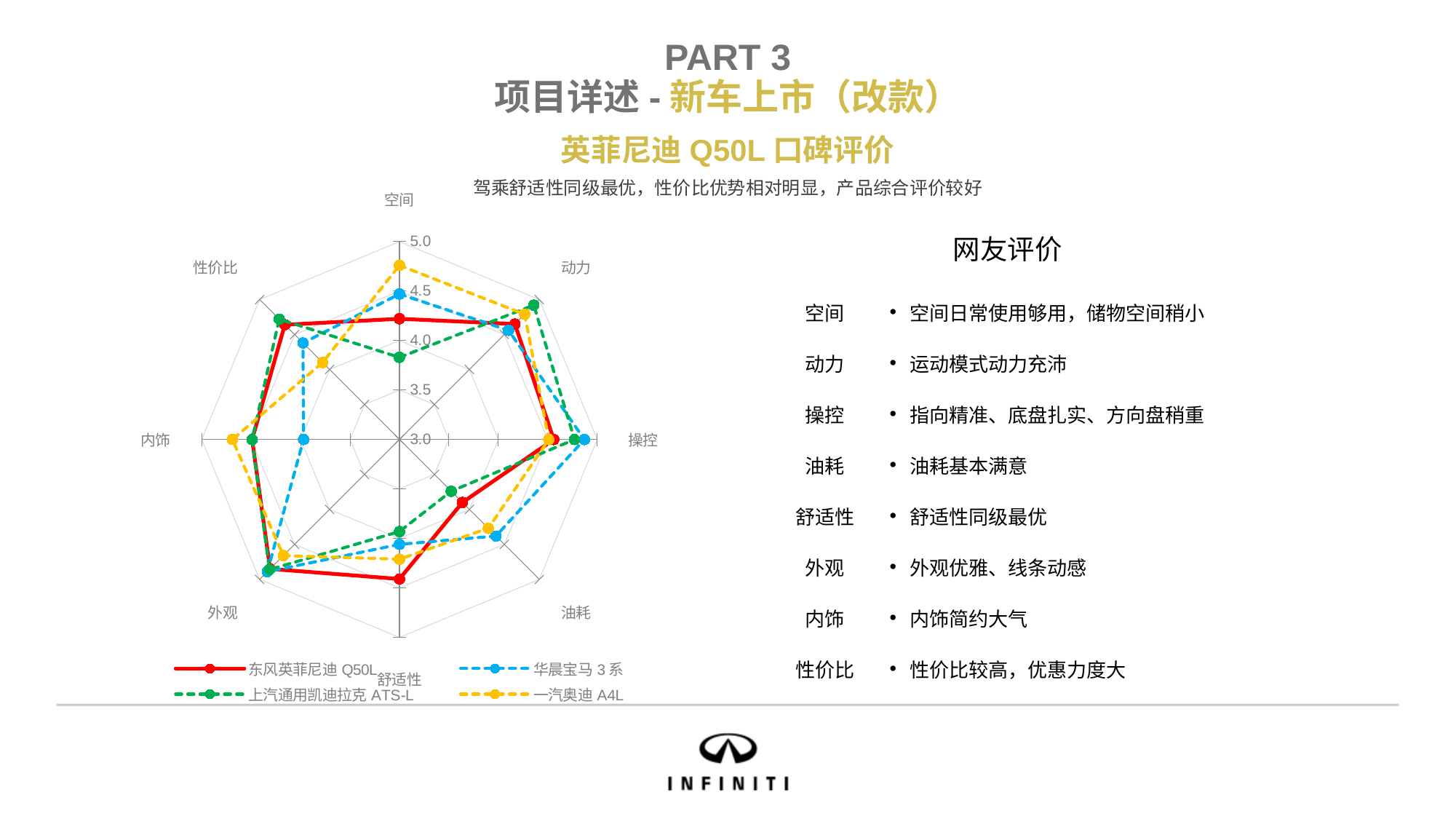

PART 3
项目详述-新车上市（改款）
英菲尼迪Q50L口碑评价

### Chart

| Category | 东风英菲尼迪Q50L | 华晨宝马3系 | 上汽通用凯迪拉克ATS-L | 一汽奥迪A4L |
|---|---|---|---|---|
| 空间 | 4.22 | 4.47 | 3.83 | 4.76 |
| 动力 | 4.65 | 4.56 | 4.92 | 4.79 |
| 操控 | 4.56 | 4.87 | 4.77 | 4.51 |
| 油耗 | 3.9 | 4.38 | 3.74 | 4.27 |
| 舒适性 | 4.41 | 4.06 | 3.93 | 4.21 |
| 外观 | 4.85 | 4.89 | 4.86 | 4.66 |
| 内饰 | 4.49 | 3.97 | 4.49 | 4.69 |
| 性价比 | 4.64 | 4.38 | 4.72 | 4.1 |
驾乘舒适性同级最优，性价比优势相对明显，产品综合评价较好
网友评价
|  |  |
| --- | --- |
| 空间 | 空间日常使用够用，储物空间稍小 |
| 动力 | 运动模式动力充沛 |
| 操控 | 指向精准、底盘扎实、方向盘稍重 |
| 油耗 | 油耗基本满意 |
| 舒适性 | 舒适性同级最优 |
| 外观 | 外观优雅、线条动感 |
| 内饰 | 内饰简约大气 |
| 性价比 | 性价比较高，优惠力度大 |